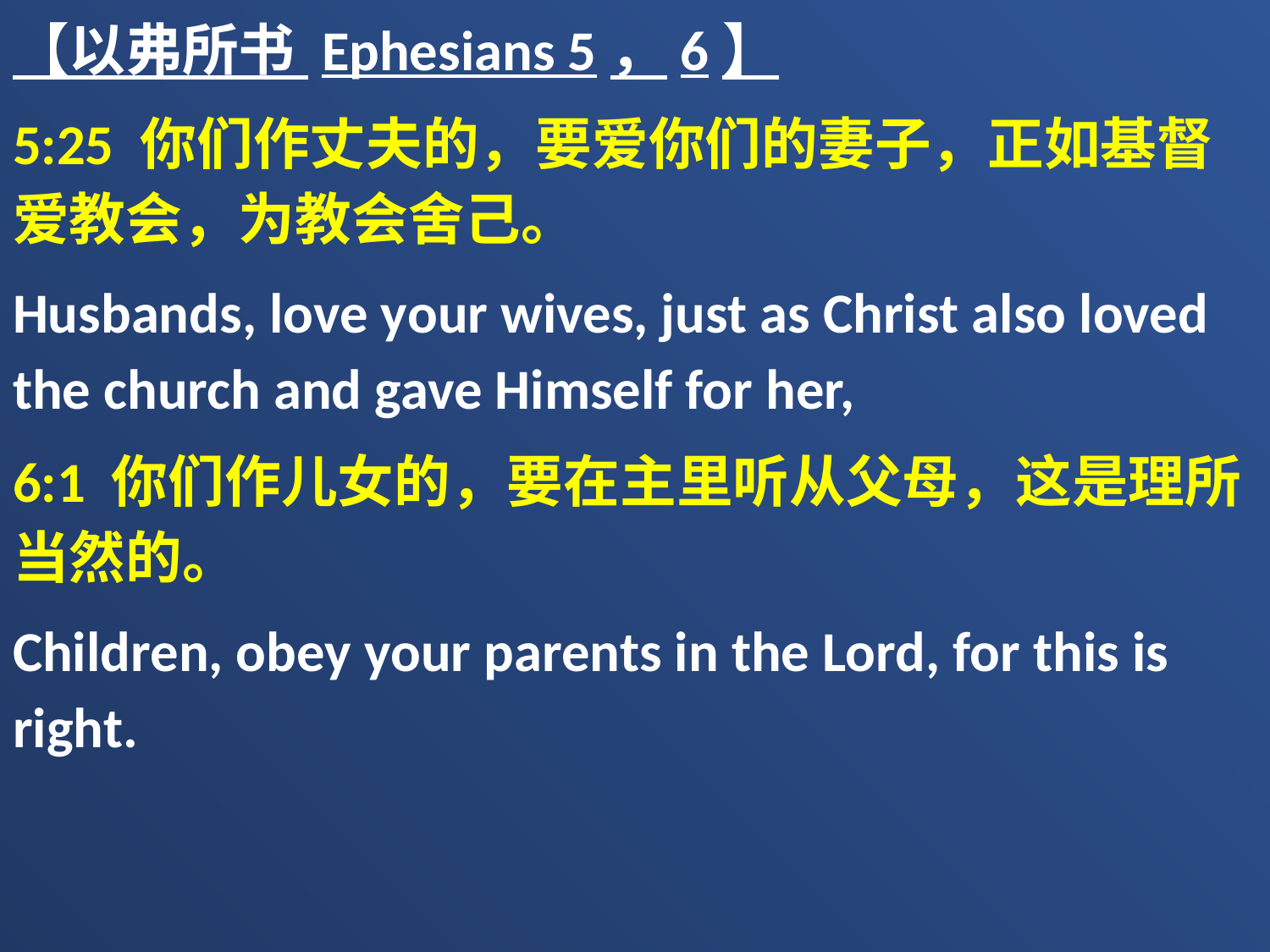

【以弗所书 Ephesians 5，6】
5:25 你们作丈夫的，要爱你们的妻子，正如基督爱教会，为教会舍己。
Husbands, love your wives, just as Christ also loved the church and gave Himself for her,
6:1 你们作儿女的，要在主里听从父母，这是理所当然的。
Children, obey your parents in the Lord, for this is right.